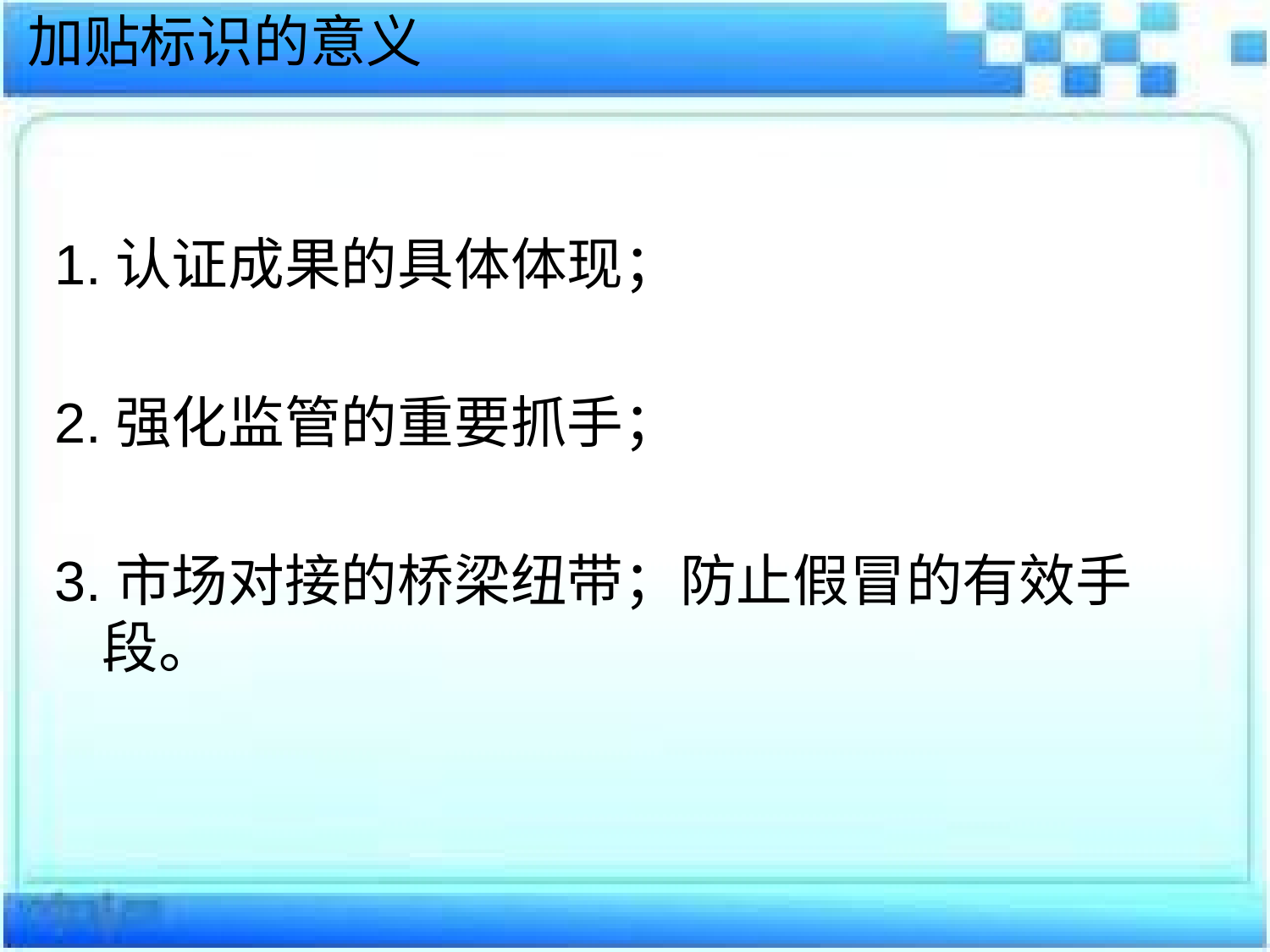

加贴标识的意义
1.认证成果的具体体现；

2.强化监管的重要抓手；

3.市场对接的桥梁纽带；防止假冒的有效手段。